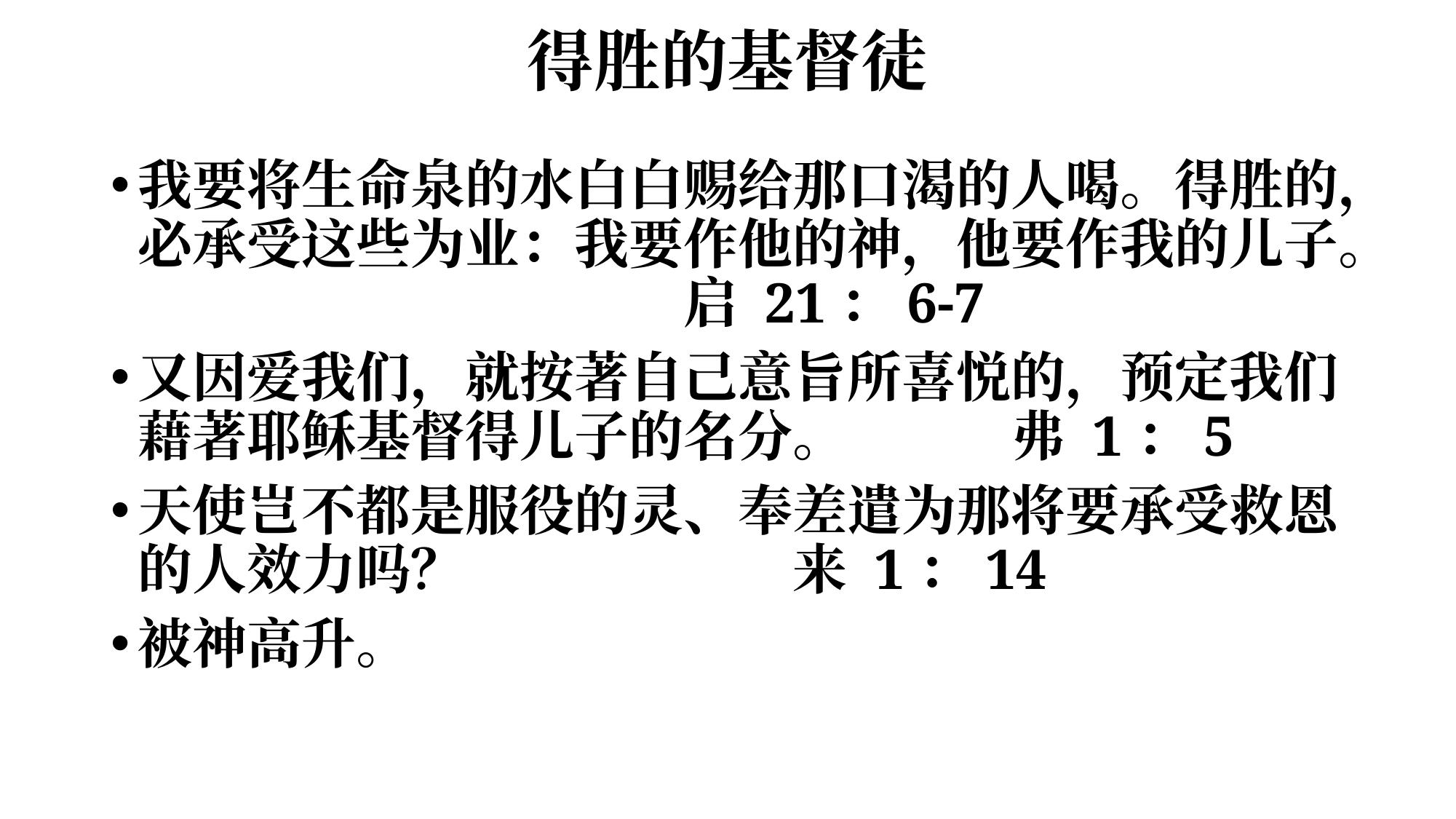

# 得胜的基督徒
我要将生命泉的水白白赐给那口渴的人喝。得胜的，必承受这些为业：我要作他的神，他要作我的儿子。 					启 21：6-7
又因爱我们，就按著自己意旨所喜悦的，预定我们藉著耶稣基督得儿子的名分。		弗 1：5
天使岂不都是服役的灵、奉差遣为那将要承受救恩的人效力吗？			来 1：14
被神高升。